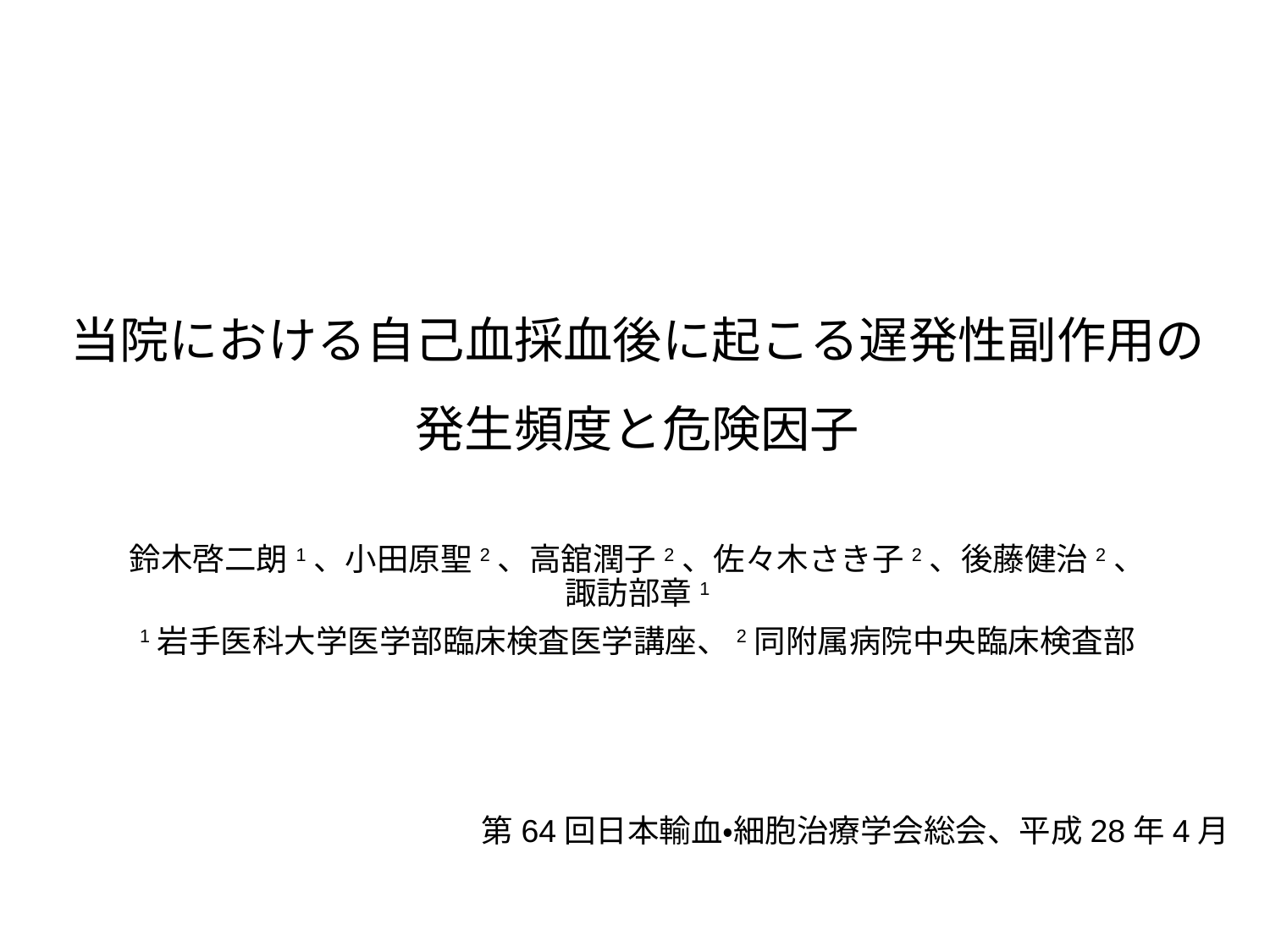

# 当院における自己血採血後に起こる遅発性副作用の発生頻度と危険因子
鈴木啓二朗1、小田原聖2、高舘潤子2、佐々木さき子2、後藤健治2、諏訪部章1
1岩手医科大学医学部臨床検査医学講座、2同附属病院中央臨床検査部

第64回日本輸血・細胞治療学会総会、平成28年4月